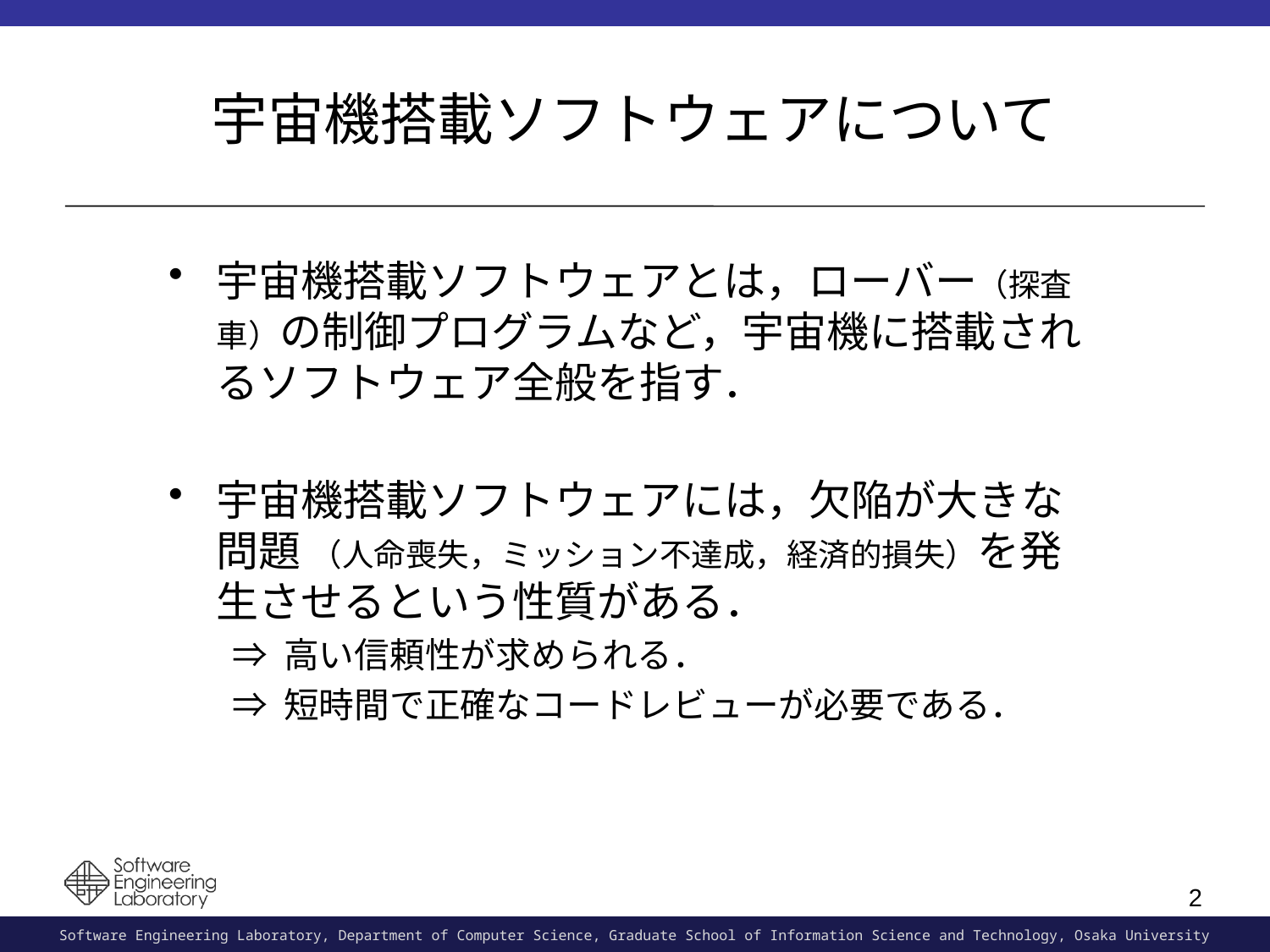

# 宇宙機搭載ソフトウェアについて
宇宙機搭載ソフトウェアとは，ローバー（探査車）の制御プログラムなど，宇宙機に搭載されるソフトウェア全般を指す．

宇宙機搭載ソフトウェアには，欠陥が大きな問題 （人命喪失，ミッション不達成，経済的損失）を発生させるという性質がある．
⇒ 高い信頼性が求められる．
⇒ 短時間で正確なコードレビューが必要である．
2